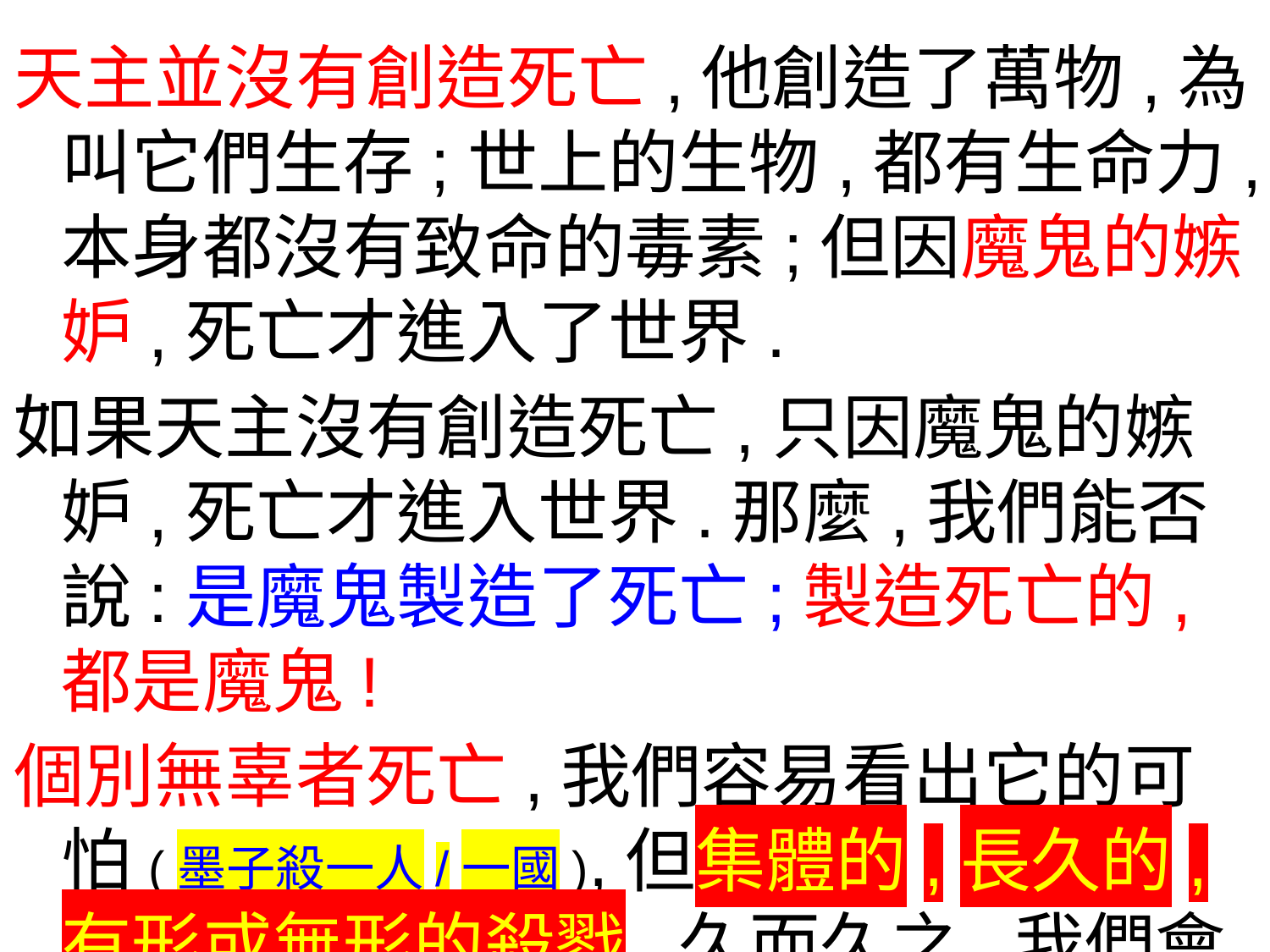

天主並沒有創造死亡,他創造了萬物,為叫它們生存;世上的生物,都有生命力,本身都沒有致命的毒素;但因魔鬼的嫉妒,死亡才進入了世界.
如果天主沒有創造死亡,只因魔鬼的嫉妒,死亡才進入世界.那麼,我們能否說:是魔鬼製造了死亡;製造死亡的,都是魔鬼!
個別無辜者死亡,我們容易看出它的可怕(墨子殺一人/一國),但集體的,長久的,有形或無形的殺戮,久而久之,我們會集體麻木.